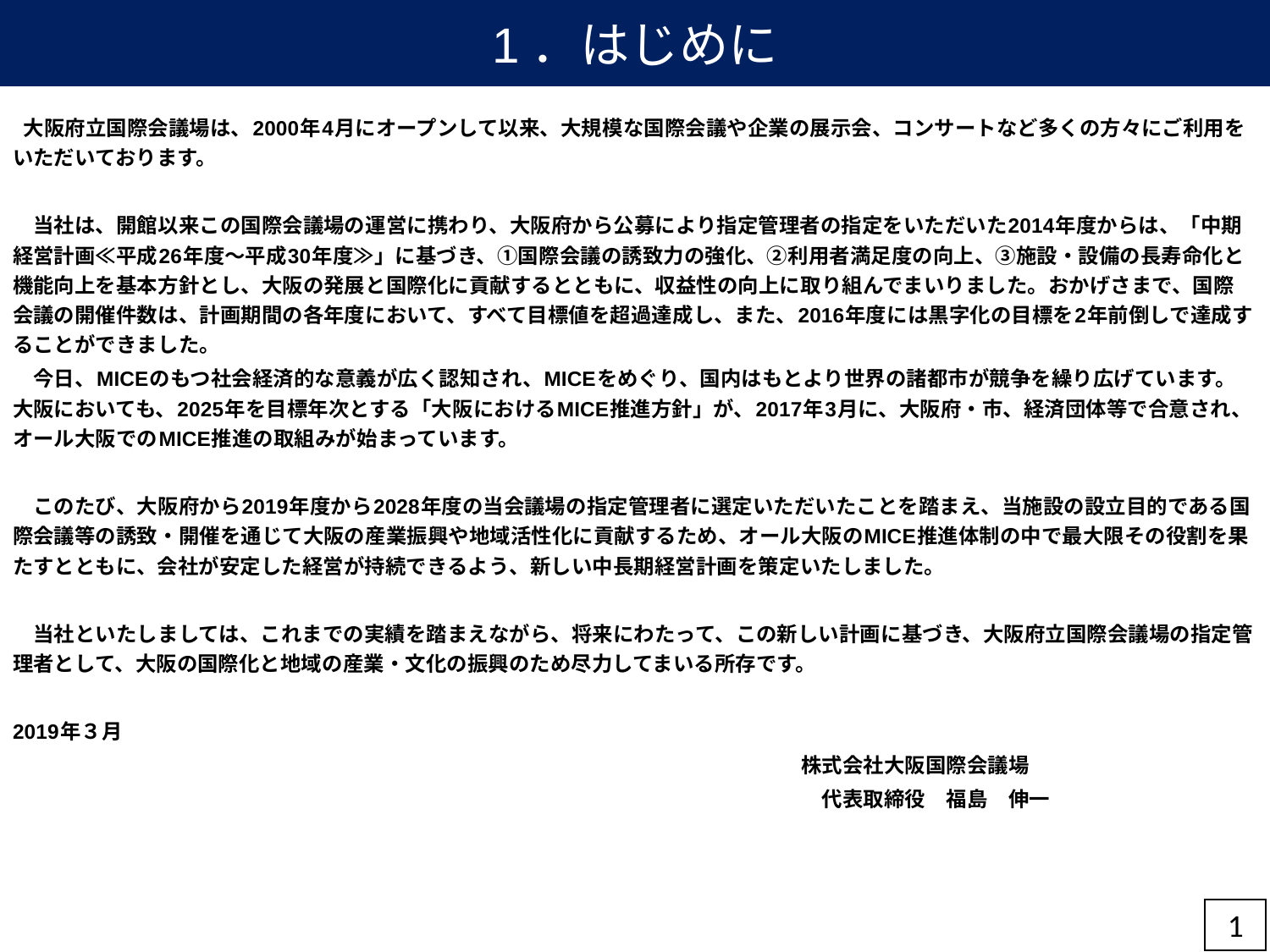

# 1．はじめに
　大阪府立国際会議場は、2000年4月にオープンして以来、大規模な国際会議や企業の展示会、コンサートなど多くの方々にご利用をいただいております。

　当社は、開館以来この国際会議場の運営に携わり、大阪府から公募により指定管理者の指定をいただいた2014年度からは、「中期経営計画≪平成26年度～平成30年度≫」に基づき、①国際会議の誘致力の強化、②利用者満足度の向上、③施設・設備の長寿命化と機能向上を基本方針とし、大阪の発展と国際化に貢献するとともに、収益性の向上に取り組んでまいりました。おかげさまで、国際会議の開催件数は、計画期間の各年度において、すべて目標値を超過達成し、また、2016年度には黒字化の目標を2年前倒しで達成することができました。
　今日、MICEのもつ社会経済的な意義が広く認知され、MICEをめぐり、国内はもとより世界の諸都市が競争を繰り広げています。大阪においても、2025年を目標年次とする「大阪におけるMICE推進方針」が、2017年3月に、大阪府・市、経済団体等で合意され、オール大阪でのMICE推進の取組みが始まっています。

　このたび、大阪府から2019年度から2028年度の当会議場の指定管理者に選定いただいたことを踏まえ、当施設の設立目的である国際会議等の誘致・開催を通じて大阪の産業振興や地域活性化に貢献するため、オール大阪のMICE推進体制の中で最大限その役割を果たすとともに、会社が安定した経営が持続できるよう、新しい中長期経営計画を策定いたしました。

　当社といたしましては、これまでの実績を踏まえながら、将来にわたって、この新しい計画に基づき、大阪府立国際会議場の指定管理者として、大阪の国際化と地域の産業・文化の振興のため尽力してまいる所存です。

2019年３月
　　　　　　　　　　　　　　　　　　　　　　　　　　　　　　　　　　　　　　株式会社大阪国際会議場
　　　　　　　　　　　　　　　　　　　　　　　　　　　　　　　　　　　　　　　代表取締役　福島　伸一

1